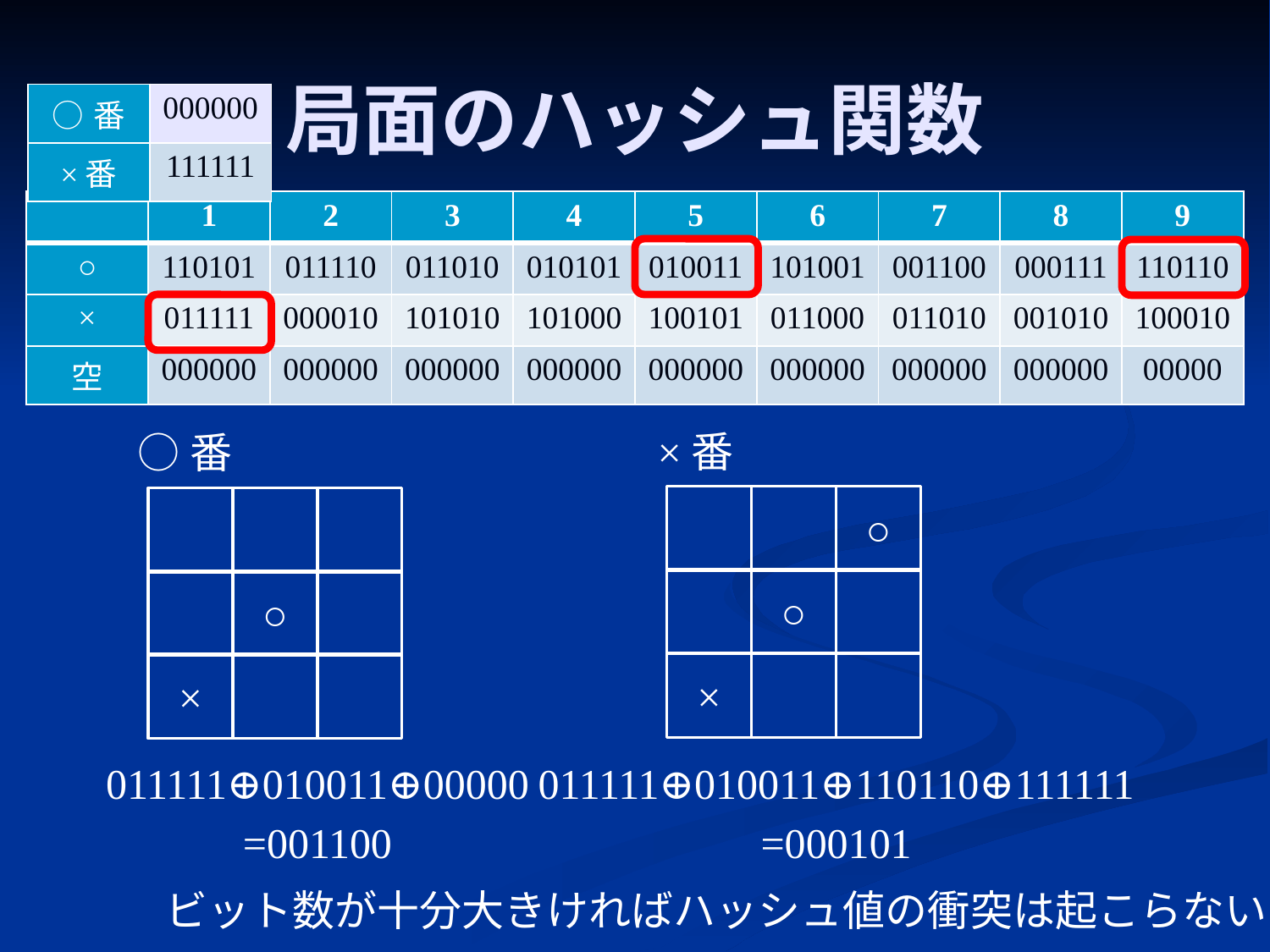

# 局面のハッシュ関数
| ○番 | 000000 |
| --- | --- |
| ×番 | 111111 |
|  | 1 | 2 | 3 | 4 | 5 | 6 | 7 | 8 | 9 |
| --- | --- | --- | --- | --- | --- | --- | --- | --- | --- |
| ○ | 110101 | 011110 | 011010 | 010101 | 010011 | 101001 | 001100 | 000111 | 110110 |
| × | 011111 | 000010 | 101010 | 101000 | 100101 | 011000 | 011010 | 001010 | 100010 |
| 空 | 000000 | 000000 | 000000 | 000000 | 000000 | 000000 | 000000 | 000000 | 00000 |

×番
○番

○

○

○

×

×

011111⊕010011⊕110110⊕111111
=000101
011111⊕010011⊕00000
=001100
ビット数が十分大きければハッシュ値の衝突は起こらない